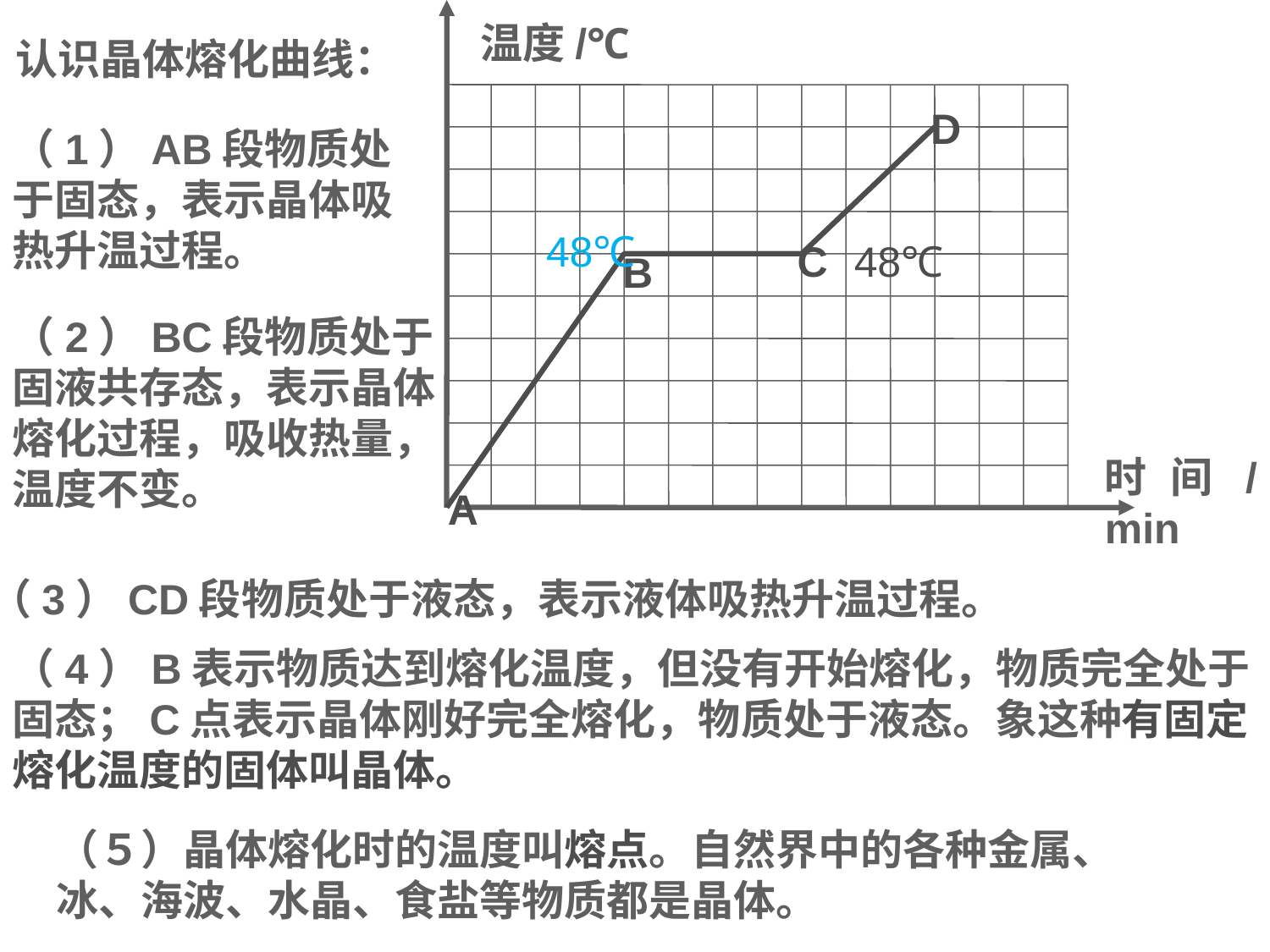

温度/℃
时间/min
认识晶体熔化曲线：
D
（1）AB段物质处于固态，表示晶体吸热升温过程。
48℃
C
48℃
B
（2）BC段物质处于固液共存态，表示晶体熔化过程，吸收热量，温度不变。
A
（3）CD段物质处于液态，表示液体吸热升温过程。
（4）B表示物质达到熔化温度，但没有开始熔化，物质完全处于固态；C点表示晶体刚好完全熔化，物质处于液态。象这种有固定熔化温度的固体叫晶体。
（５）晶体熔化时的温度叫熔点。自然界中的各种金属、
冰、海波、水晶、食盐等物质都是晶体。